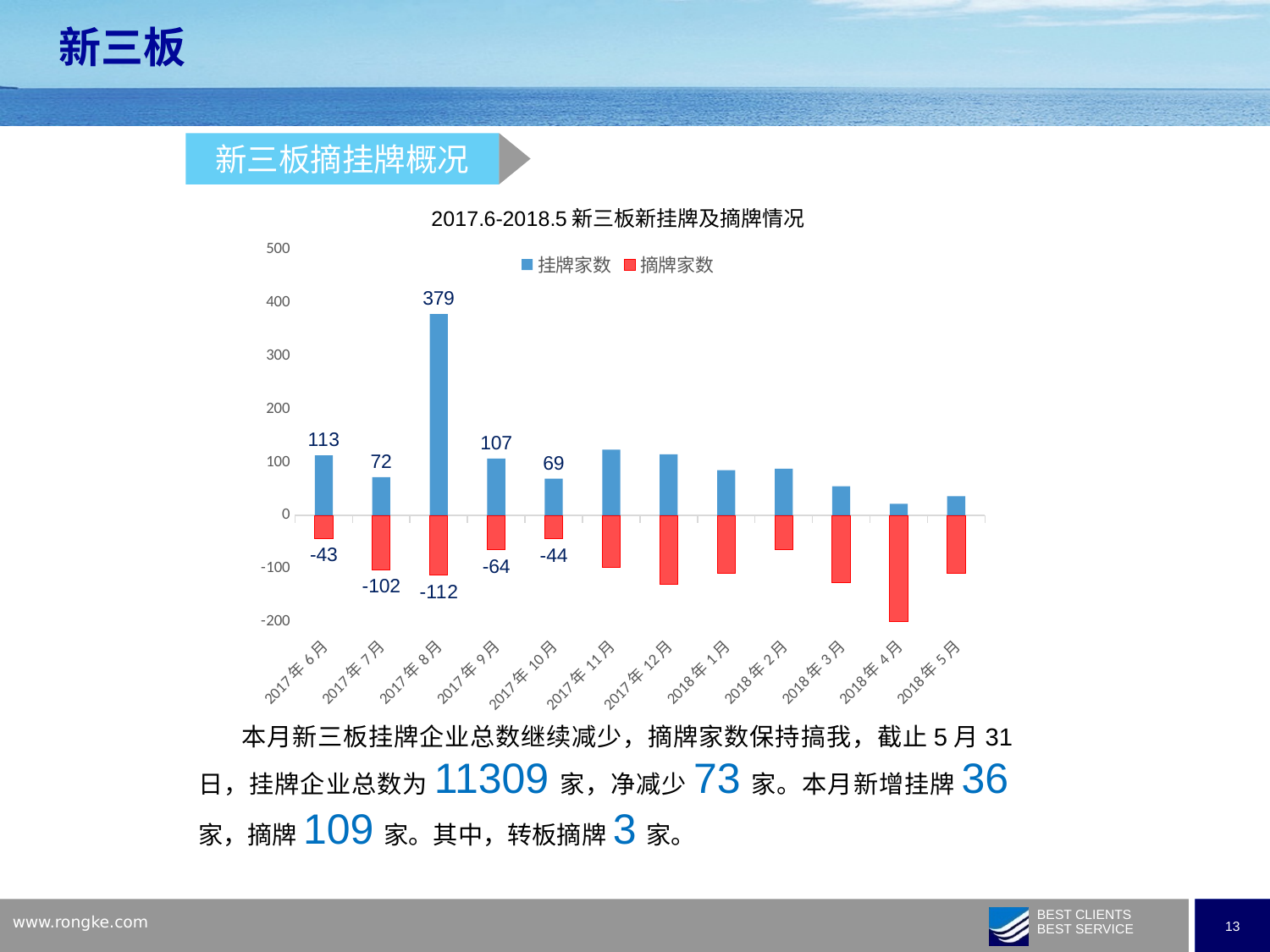

新三板
新三板摘挂牌概况

### Chart: 2017.6-2018.5新三板新挂牌及摘牌情况

| Category | 挂牌家数 | 摘牌家数 |
|---|---|---|
| 43221 | 36.0 | -109.0 |
| 43220 | 22.0 | -199.0 |
| 43190 | 55.0 | -126.0 |
| 43159 | 88.0 | -64.0 |
| 43131 | 85.0 | -109.0 |
| 43070 | 115.0 | -130.0 |
| 43040 | 124.0 | -98.0 |
| 43009 | 69.0 | -44.0 |
| 42979 | 107.0 | -64.0 |
| 42948 | 379.0 | -112.0 |
| 42917 | 72.0 | -102.0 |
| 42887 | 113.0 | -43.0 |
      本月新三板挂牌企业总数继续减少，摘牌家数保持搞我，截止5月31日，挂牌企业总数为11309家，净减少73家。本月新增挂牌36家，摘牌109家。其中，转板摘牌3家。